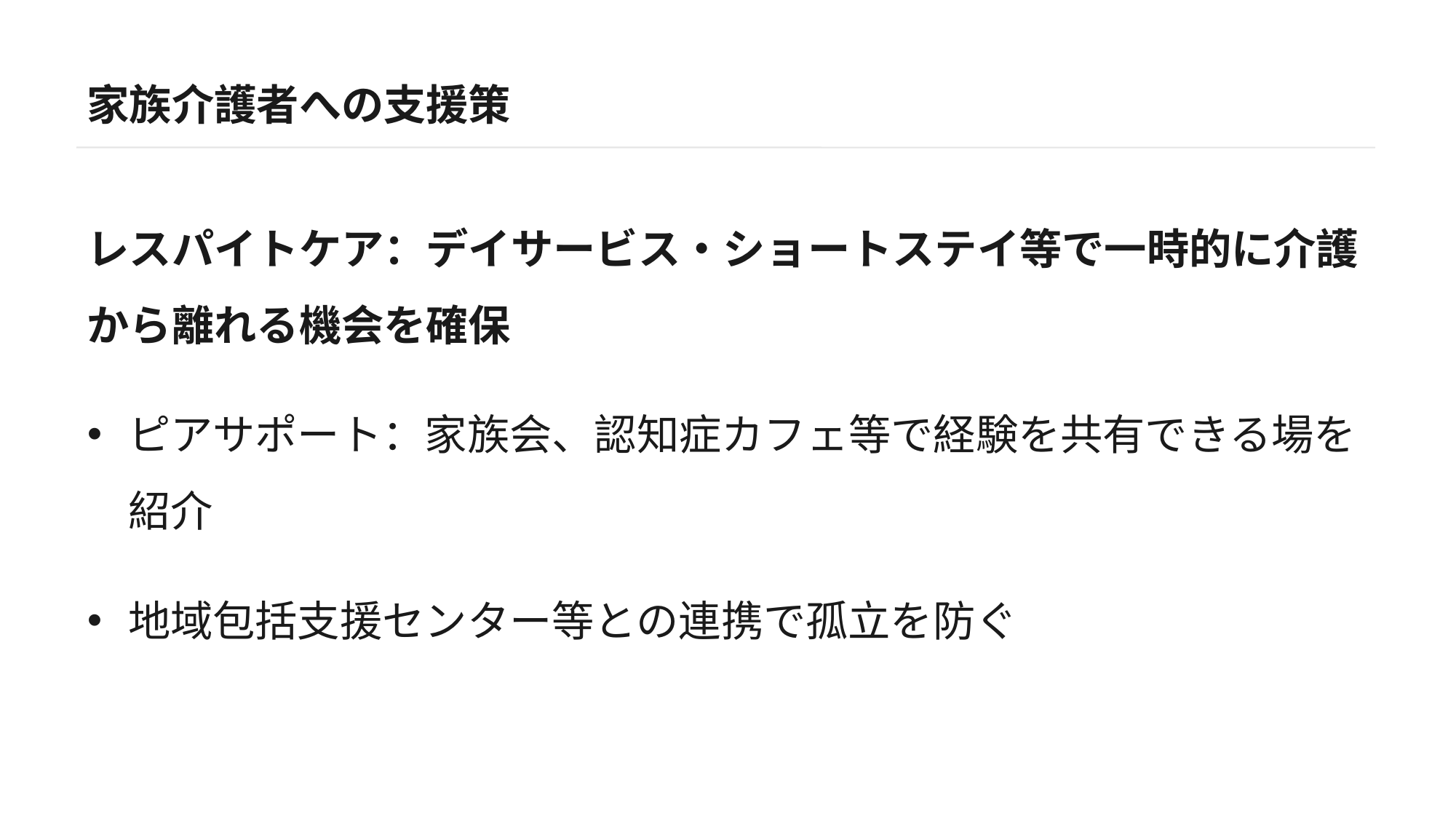

家族介護者への支援策

レスパイトケア：デイサービス・ショートステイ等で一時的に介護から離れる機会を確保
ピアサポート：家族会、認知症カフェ等で経験を共有できる場を紹介
地域包括支援センター等との連携で孤立を防ぐ